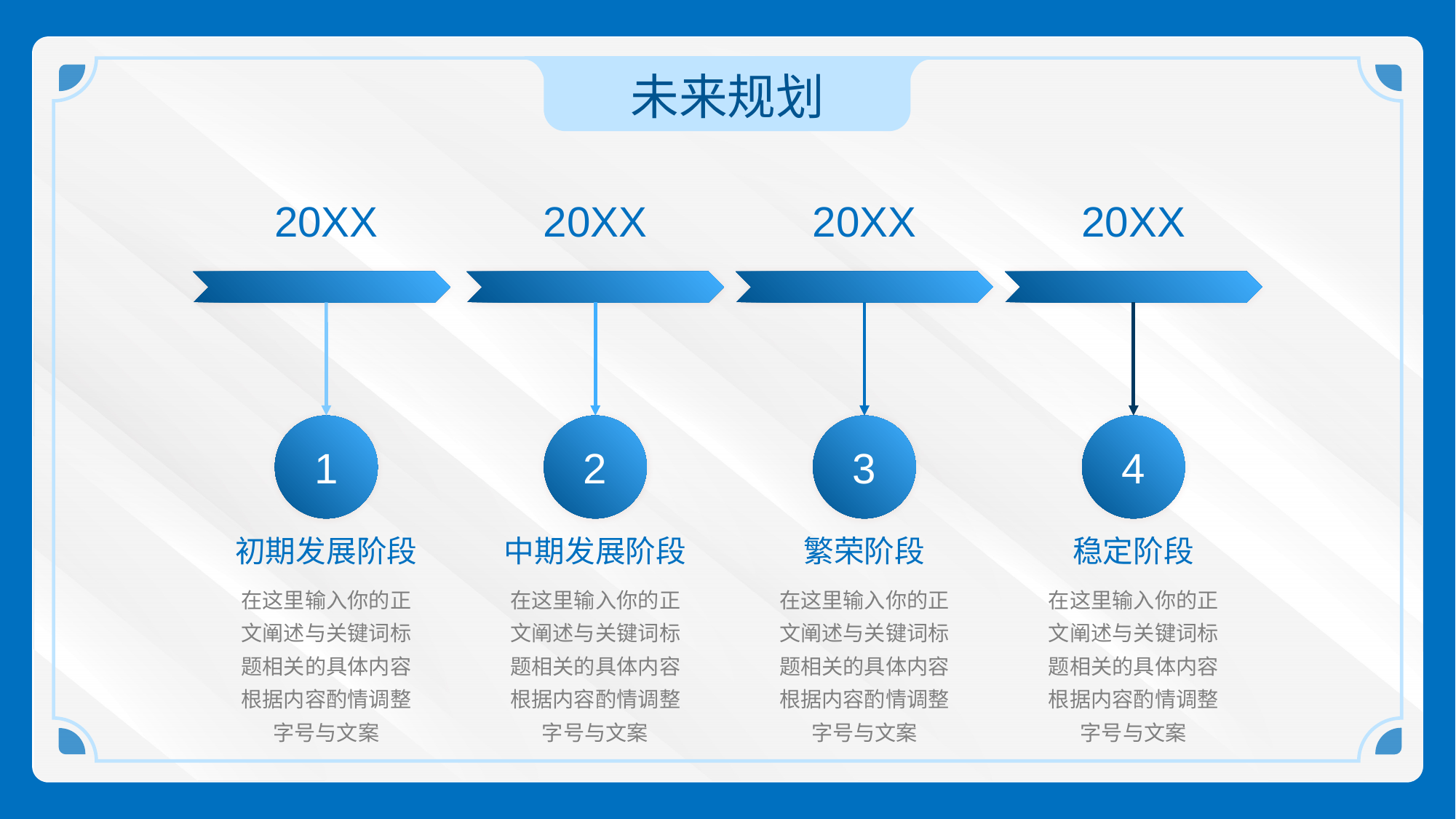

未来规划
20XX
20XX
20XX
20XX

1
2
3
4
初期发展阶段
中期发展阶段
繁荣阶段
稳定阶段
在这里输入你的正文阐述与关键词标题相关的具体内容根据内容酌情调整字号与文案
在这里输入你的正文阐述与关键词标题相关的具体内容根据内容酌情调整字号与文案
在这里输入你的正文阐述与关键词标题相关的具体内容根据内容酌情调整字号与文案

在这里输入你的正文阐述与关键词标题相关的具体内容根据内容酌情调整字号与文案